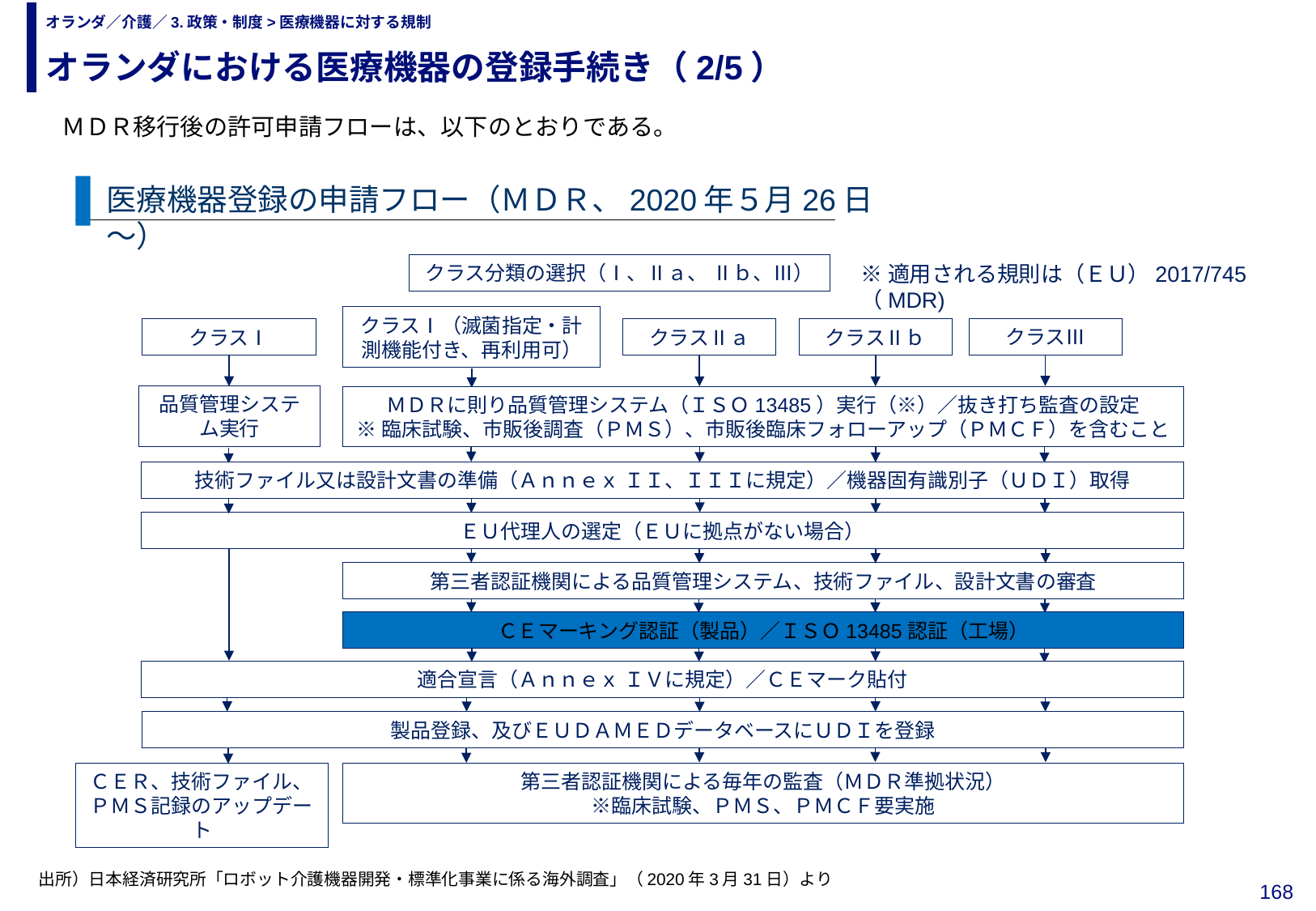

オランダにおける医療機器の登録手続き（2/5）
# オランダ／介護／3.政策・制度>医療機器に対する規制
　ＭＤＲ移行後の許可申請フローは、以下のとおりである。
医療機器登録の申請フロー（ＭＤＲ、2020年５月26日～）

※適用される規則は（ＥＵ）2017/745 （MDR)
クラス分類の選択（Ⅰ、Ⅱａ、 Ⅱｂ、Ⅲ）
クラスⅠ（滅菌指定・計測機能付き、再利用可）
クラスⅢ
クラスⅡｂ
クラスⅠ
クラスⅡａ
品質管理システム実行
ＭＤＲに則り品質管理システム（ＩＳＯ13485）実行（※）／抜き打ち監査の設定
※臨床試験、市販後調査（ＰＭＳ）、市販後臨床フォローアップ（ＰＭＣＦ）を含むこと
技術ファイル又は設計文書の準備（Ａｎｎｅｘ ＩＩ、ＩＩＩに規定）／機器固有識別子（ＵＤＩ）取得
ＥＵ代理人の選定（ＥＵに拠点がない場合）
第三者認証機関による品質管理システム、技術ファイル、設計文書の審査
ＣＥマーキング認証（製品）／ＩＳＯ13485認証（工場）
適合宣言（Ａｎｎｅｘ ＩＶに規定）／ＣＥマーク貼付
製品登録、及びＥＵＤＡＭＥＤデータベースにＵＤＩを登録
第三者認証機関による毎年の監査（ＭＤＲ準拠状況）
※臨床試験、ＰＭＳ、ＰＭＣＦ要実施
ＣＥＲ、技術ファイル、
ＰＭＳ記録のアップデート
出所）日本経済研究所「ロボット介護機器開発・標準化事業に係る海外調査」（2020年3月31日）より